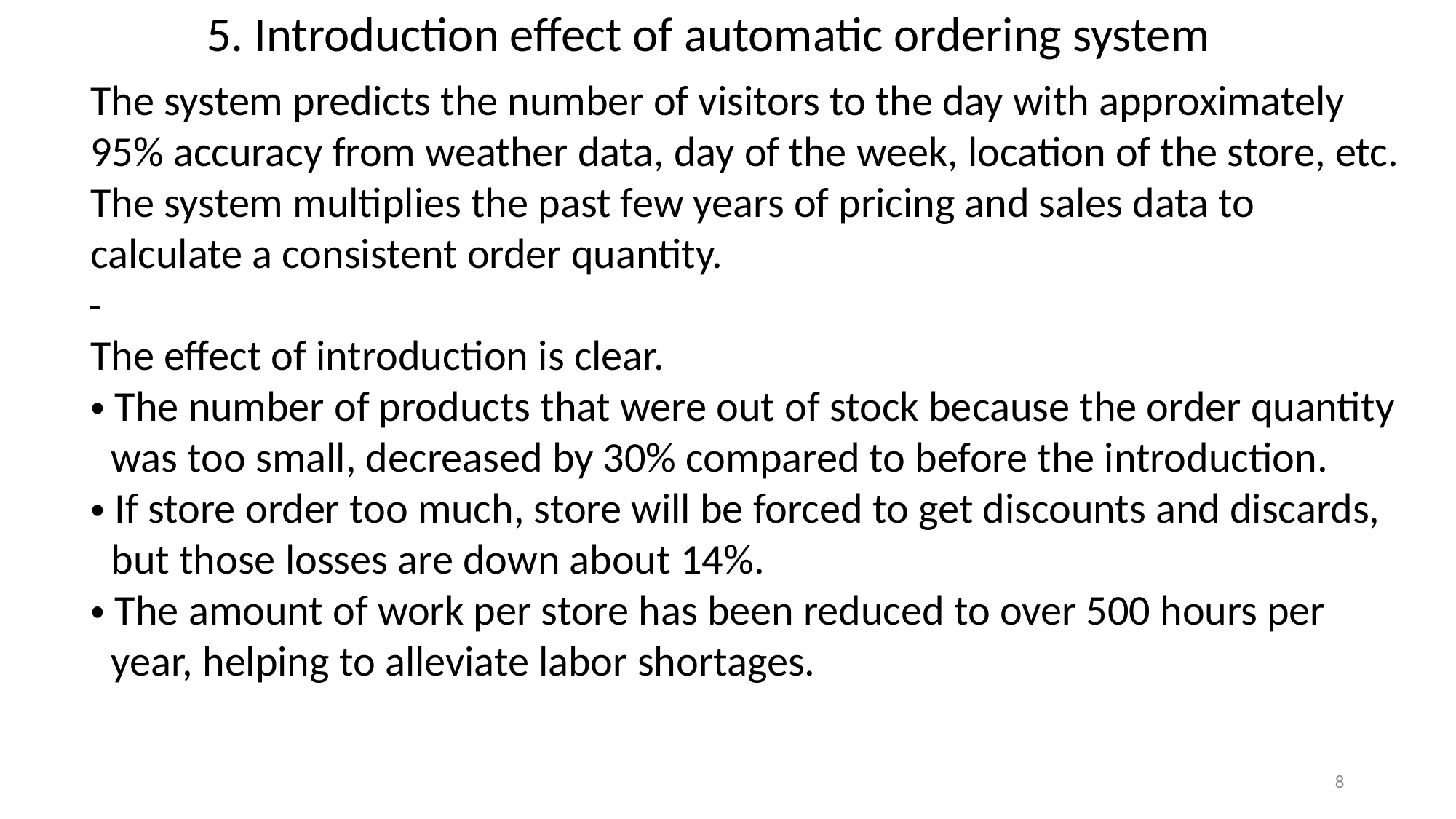

# 5. Introduction effect of automatic ordering system
The system predicts the number of visitors to the day with approximately 95% accuracy from weather data, day of the week, location of the store, etc.
The system multiplies the past few years of pricing and sales data to calculate a consistent order quantity.

The effect of introduction is clear.
・The number of products that were out of stock because the order quantity was too small, decreased by 30% compared to before the introduction.
・If store order too much, store will be forced to get discounts and discards, but those losses are down about 14%.
・The amount of work per store has been reduced to over 500 hours per year, helping to alleviate labor shortages.
8